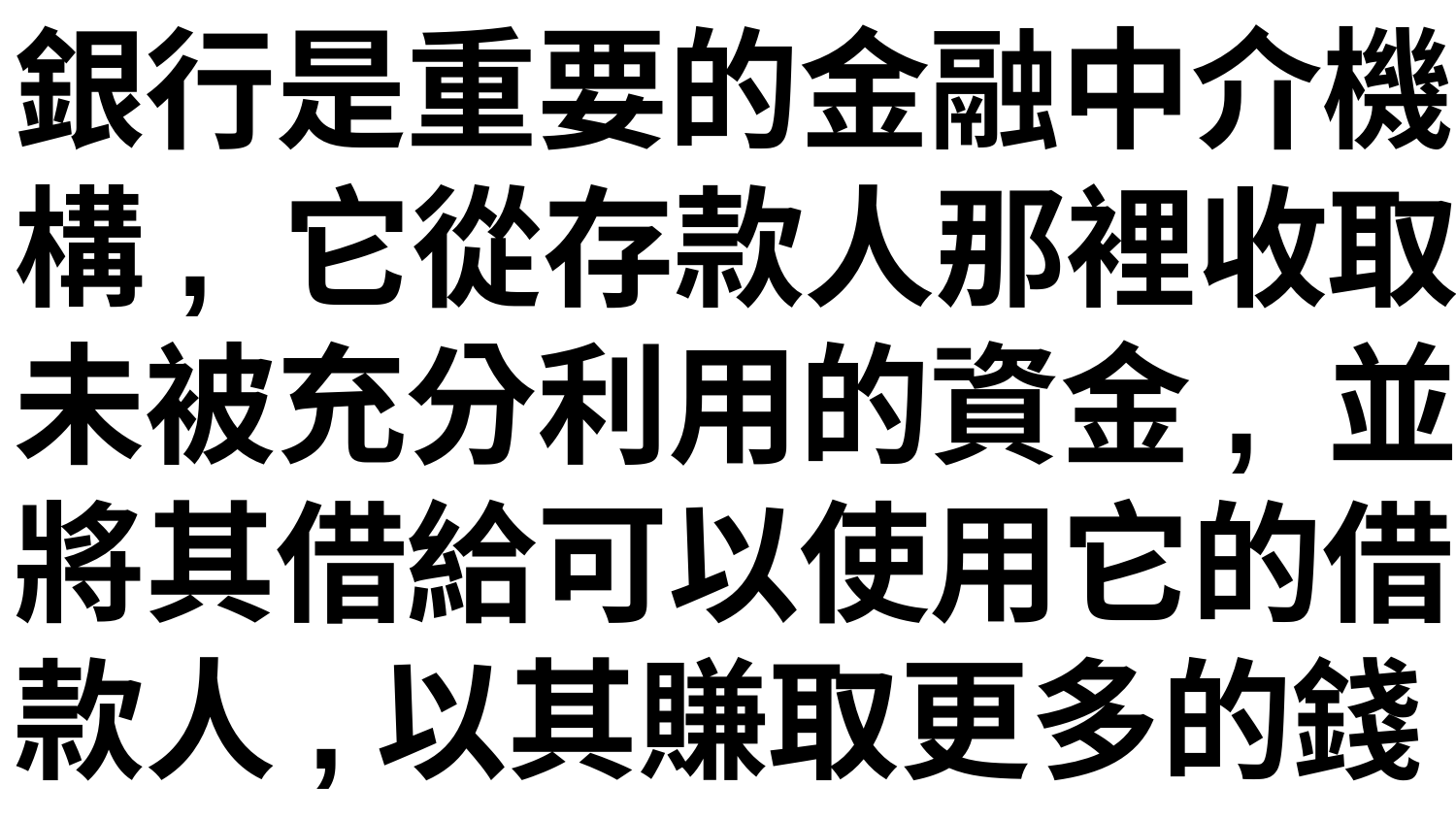

銀行是重要的金融中介機構, 它從存款人那裡收取未被充分利用的資金, 並將其借給可以使用它的借款人,以其賺取更多的錢。